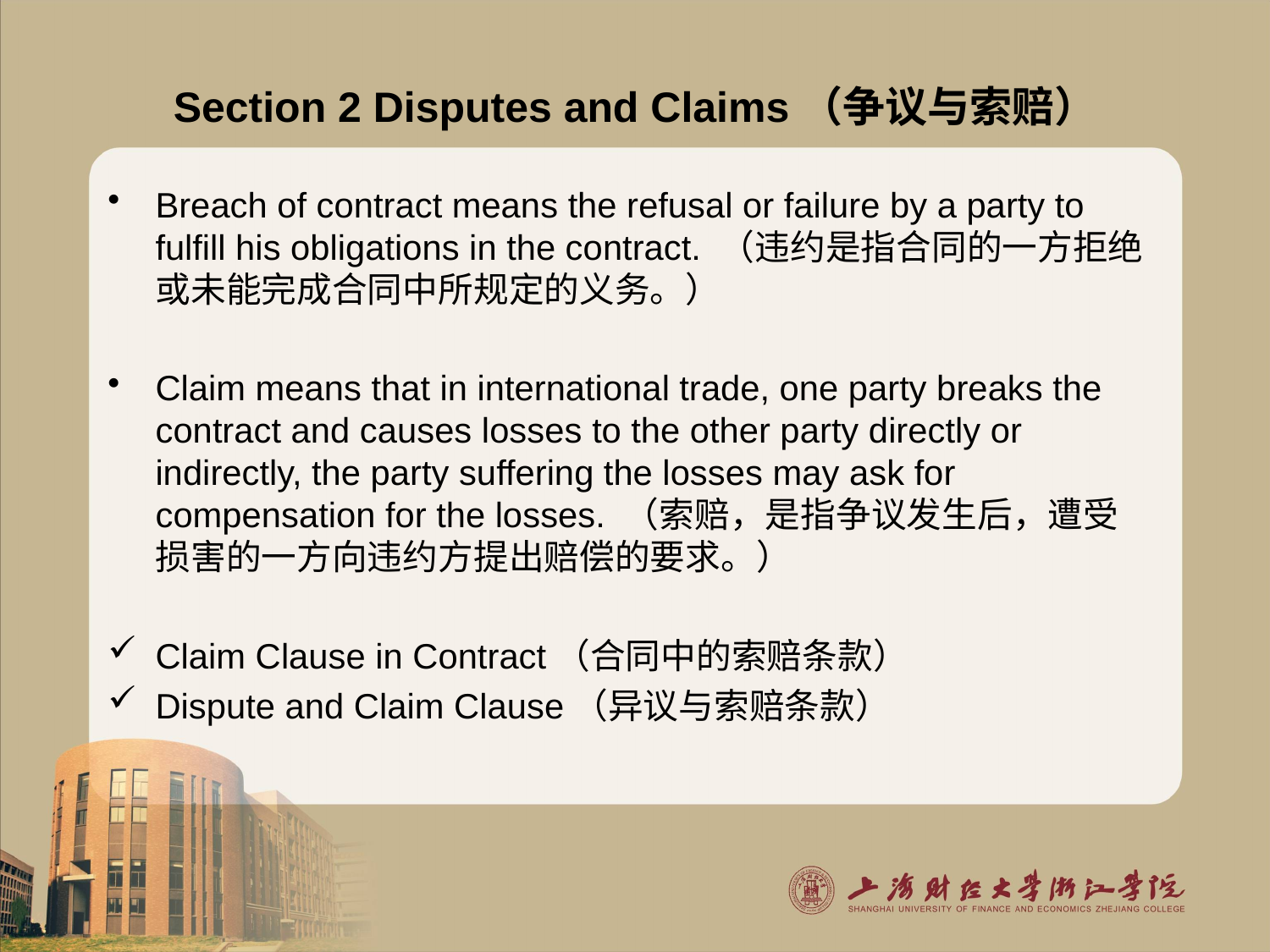

# Section 2 Disputes and Claims（争议与索赔）
Breach of contract means the refusal or failure by a party to fulfill his obligations in the contract. （违约是指合同的一方拒绝或未能完成合同中所规定的义务。）

Claim means that in international trade, one party breaks the contract and causes losses to the other party directly or indirectly, the party suffering the losses may ask for compensation for the losses. （索赔，是指争议发生后，遭受损害的一方向违约方提出赔偿的要求。）

Claim Clause in Contract（合同中的索赔条款）
Dispute and Claim Clause（异议与索赔条款）